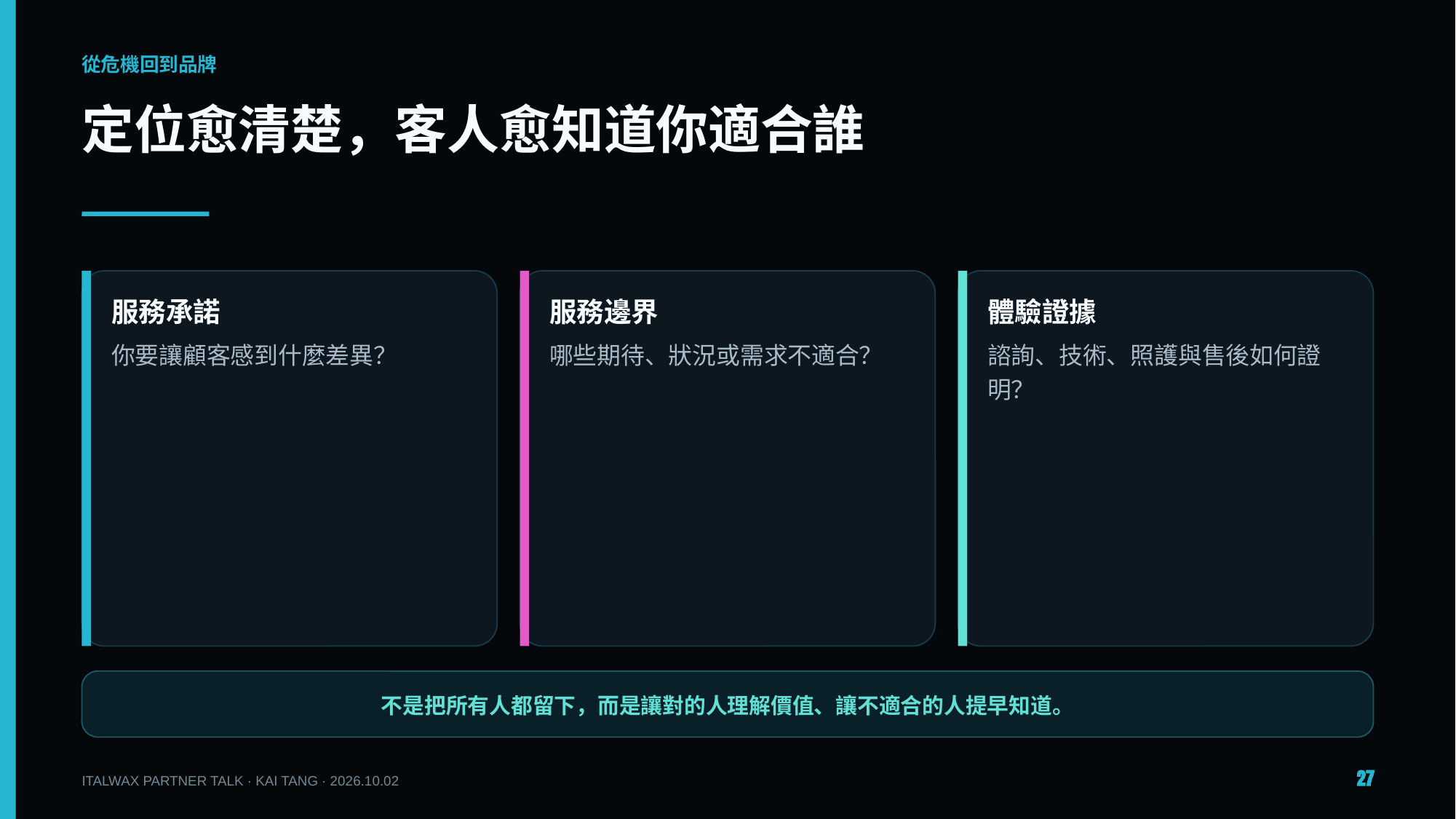

從危機回到品牌
定位愈清楚，客人愈知道你適合誰

服務承諾
服務邊界
體驗證據
你要讓顧客感到什麼差異？
哪些期待、狀況或需求不適合？
諮詢、技術、照護與售後如何證明？

不是把所有人都留下，而是讓對的人理解價值、讓不適合的人提早知道。
27
ITALWAX PARTNER TALK · KAI TANG · 2026.10.02